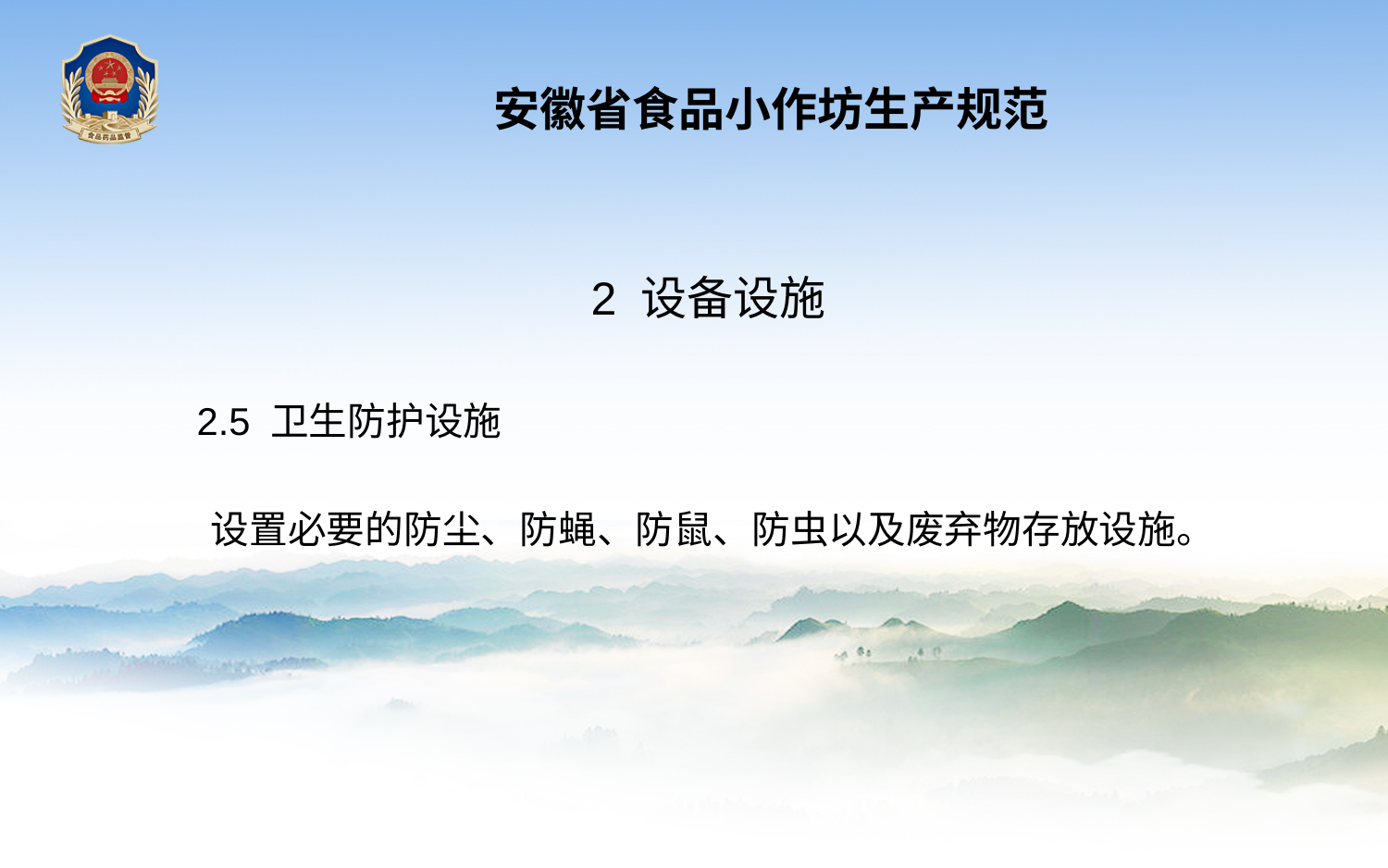

安徽省食品小作坊生产规范

2 设备设施

      2.5 卫生防护设施

        设置必要的防尘、防蝇、防鼠、防虫以及废弃物存放设施。